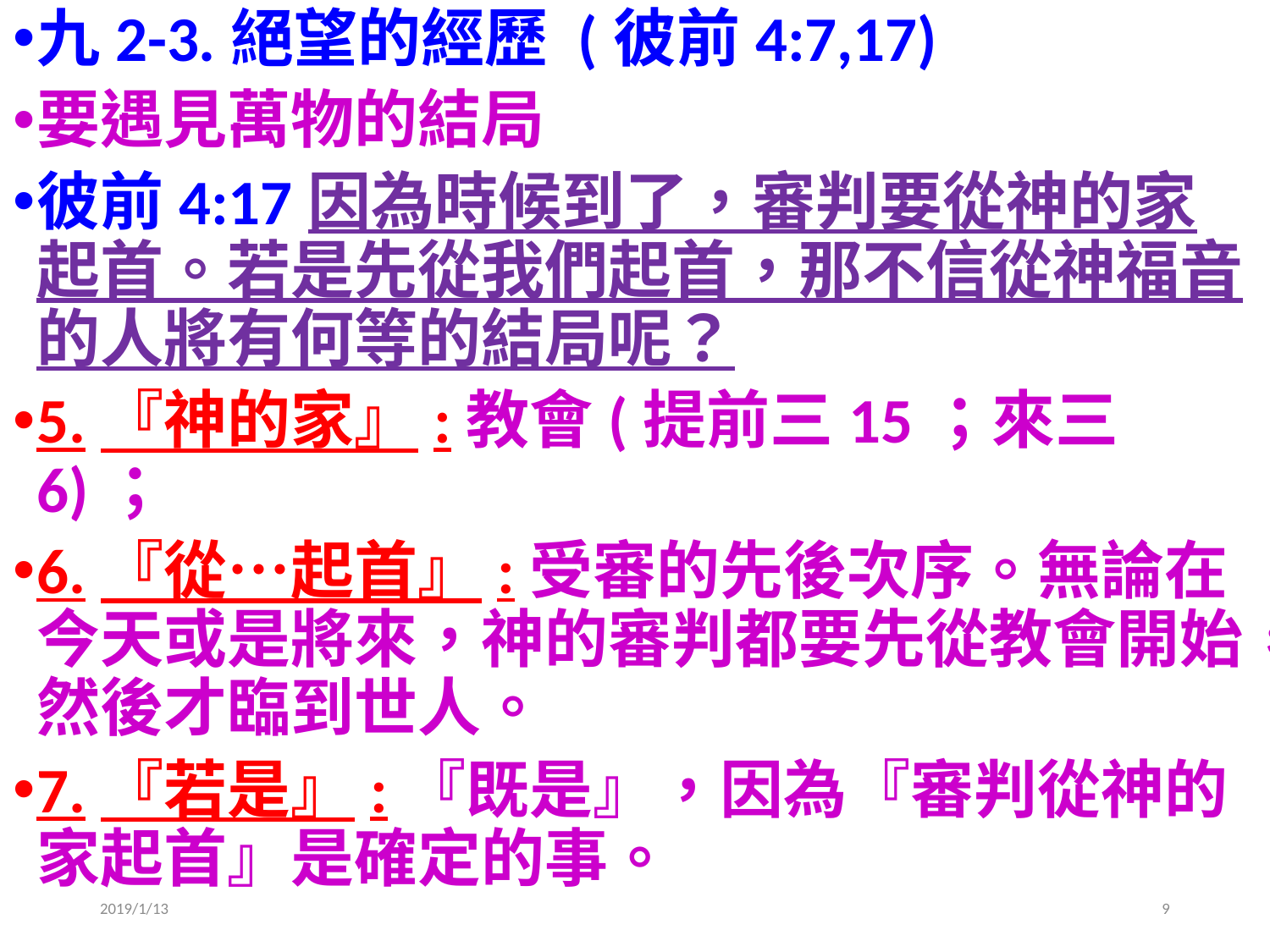

九2-3.絕望的經歷 (彼前4:7,17)
要遇見萬物的結局
彼前4:17因為時候到了，審判要從神的家起首。若是先從我們起首，那不信從神福音的人將有何等的結局呢？
5.『神的家』:教會(提前三15；來三6)；
6.『從…起首』:受審的先後次序。無論在今天或是將來，神的審判都要先從教會開始，然後才臨到世人。
7.『若是』:『既是』，因為『審判從神的家起首』是確定的事。

2019/1/13
9